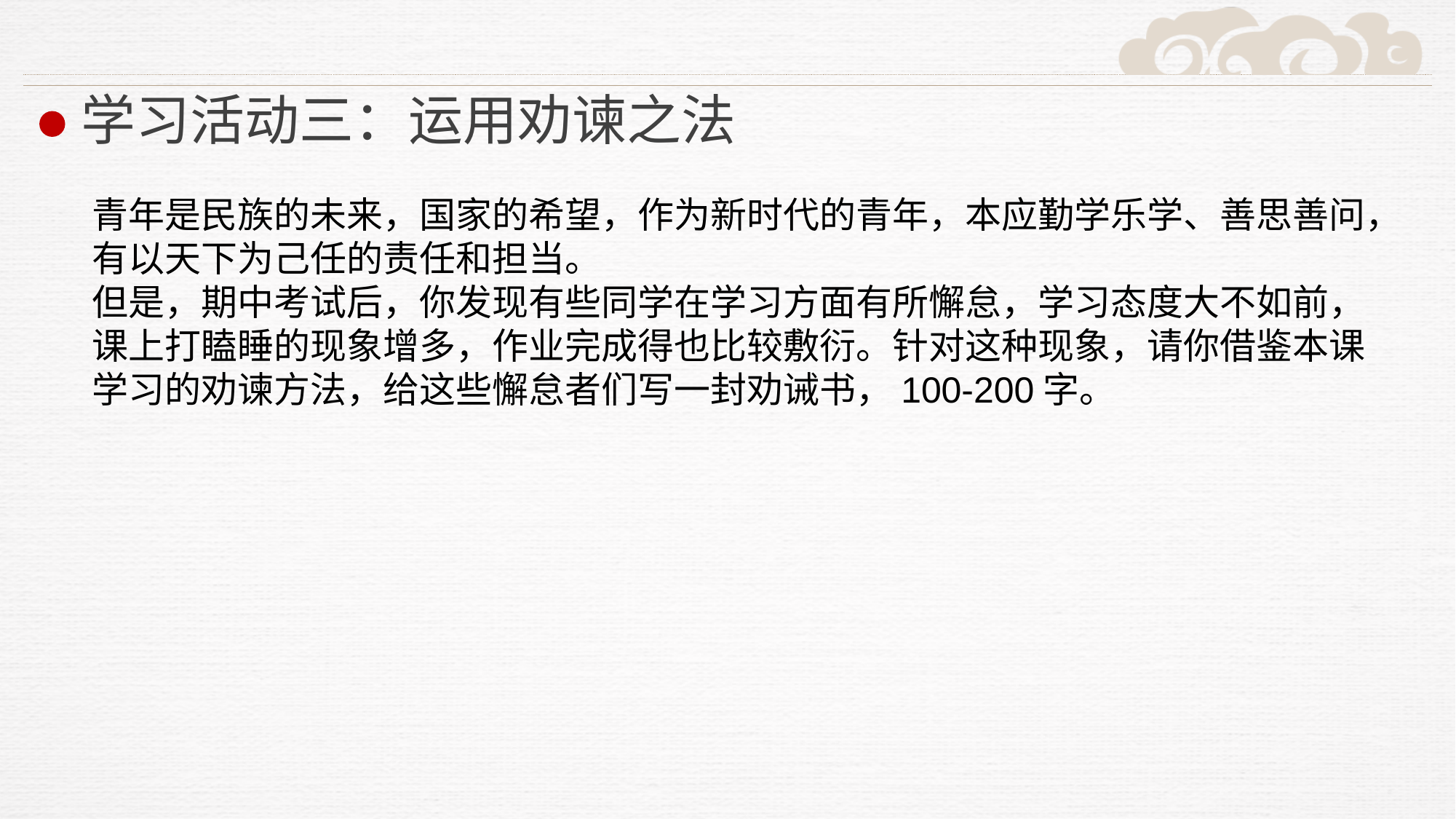

学习活动三：运用劝谏之法

青年是民族的未来，国家的希望，作为新时代的青年，本应勤学乐学、善思善问，有以天下为己任的责任和担当。
但是，期中考试后，你发现有些同学在学习方面有所懈怠，学习态度大不如前，课上打瞌睡的现象增多，作业完成得也比较敷衍。针对这种现象，请你借鉴本课学习的劝谏方法，给这些懈怠者们写一封劝诫书，100-200字。